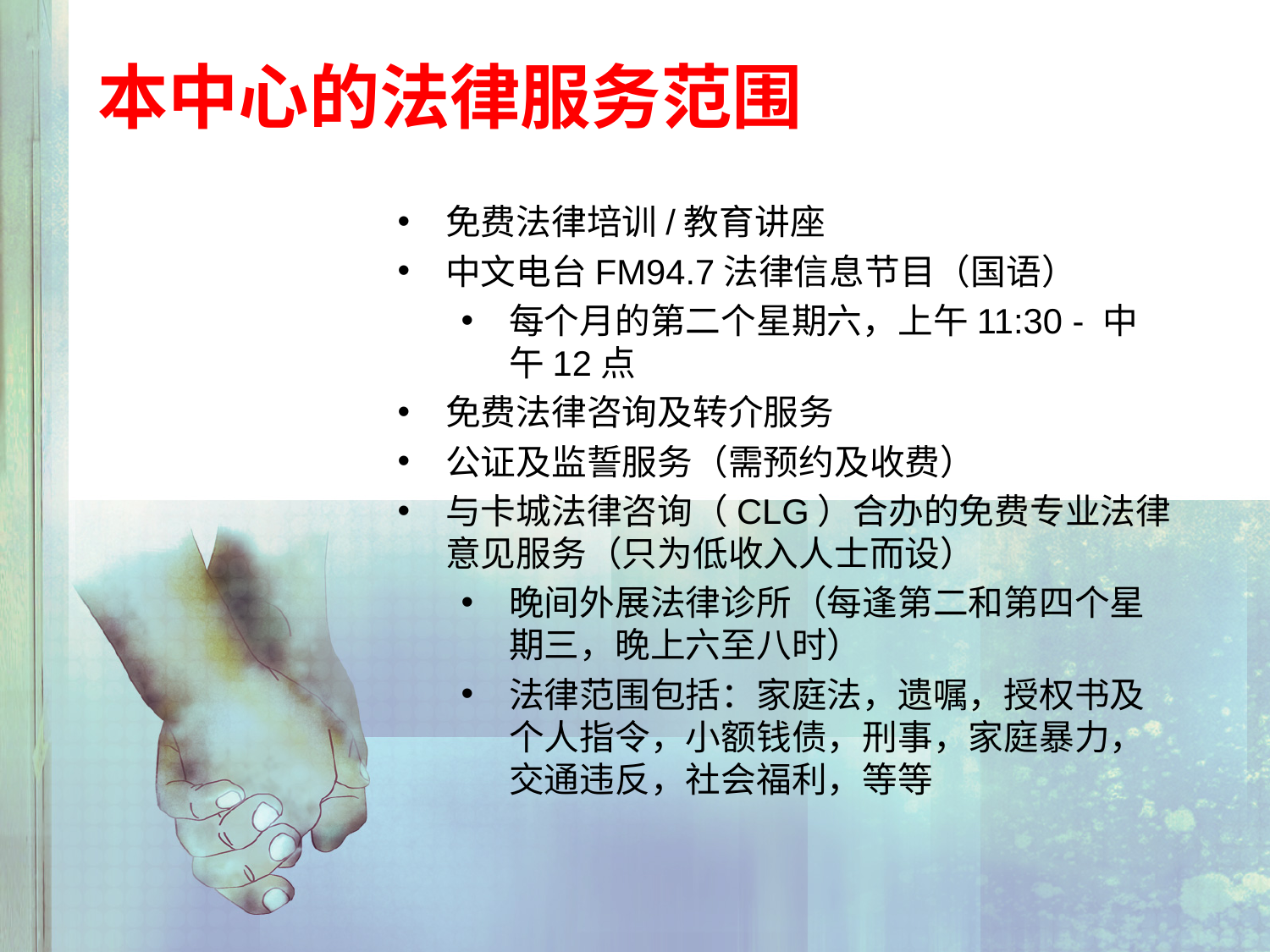

# 本中心的法律服务范围

免费法律培训/教育讲座
中文电台FM94.7法律信息节目（国语）
每个月的第二个星期六，上午11:30 - 中午12点
免费法律咨询及转介服务
公证及监誓服务（需预约及收费）
与卡城法律咨询（CLG）合办的免费专业法律意见服务（只为低收入人士而设）
晚间外展法律诊所（每逢第二和第四个星期三，晚上六至八时）
法律范围包括：家庭法，遗嘱，授权书及个人指令，小额钱债，刑事，家庭暴力，交通违反，社会福利，等等